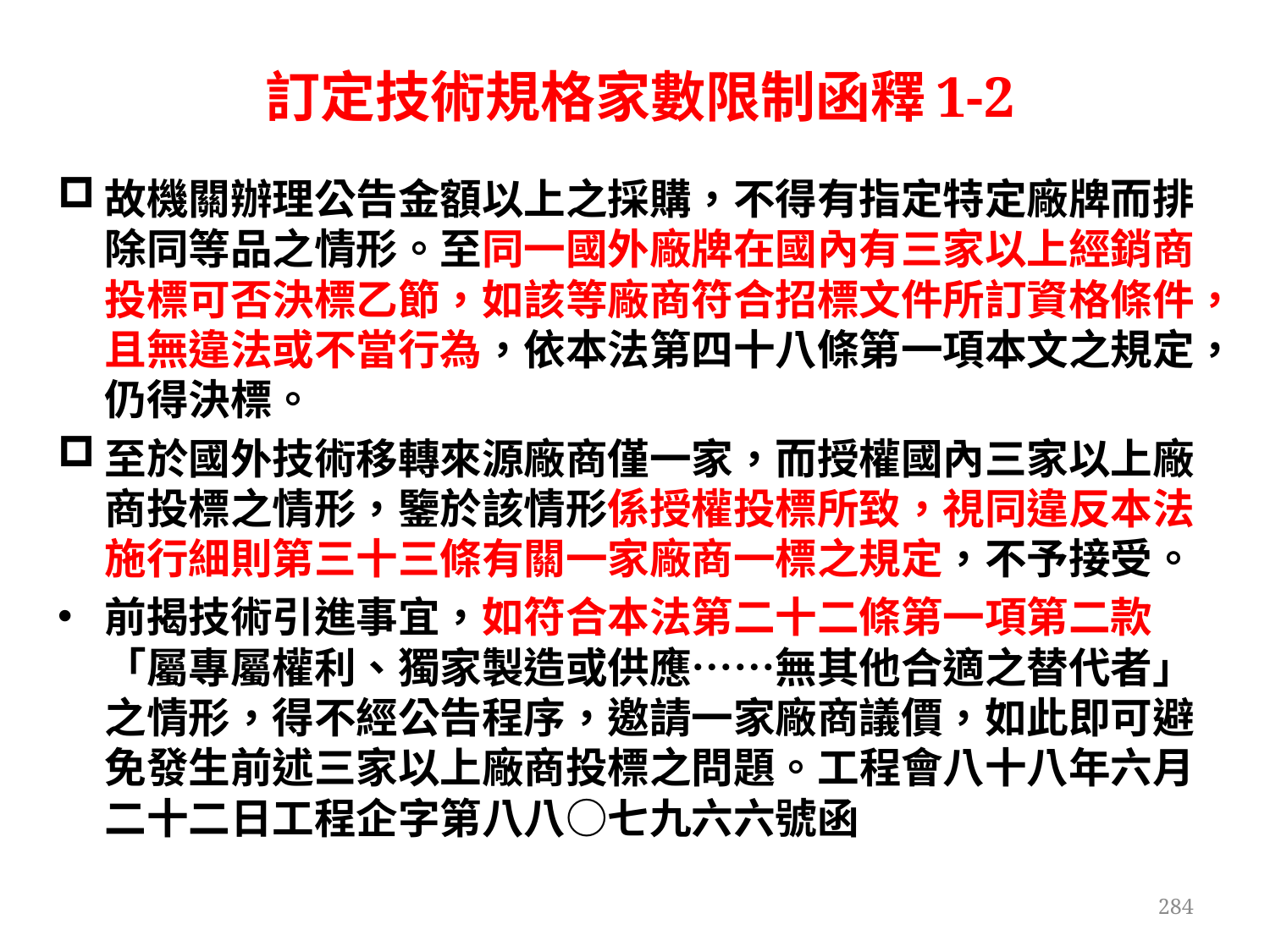

# 訂定技術規格家數限制函釋1-2
故機關辦理公告金額以上之採購，不得有指定特定廠牌而排除同等品之情形。至同一國外廠牌在國內有三家以上經銷商投標可否決標乙節，如該等廠商符合招標文件所訂資格條件，且無違法或不當行為，依本法第四十八條第一項本文之規定，仍得決標。
至於國外技術移轉來源廠商僅一家，而授權國內三家以上廠商投標之情形，鑒於該情形係授權投標所致，視同違反本法施行細則第三十三條有關一家廠商一標之規定，不予接受。
前揭技術引進事宜，如符合本法第二十二條第一項第二款「屬專屬權利、獨家製造或供應……無其他合適之替代者」之情形，得不經公告程序，邀請一家廠商議價，如此即可避免發生前述三家以上廠商投標之問題。工程會八十八年六月二十二日工程企字第八八○七九六六號函
284